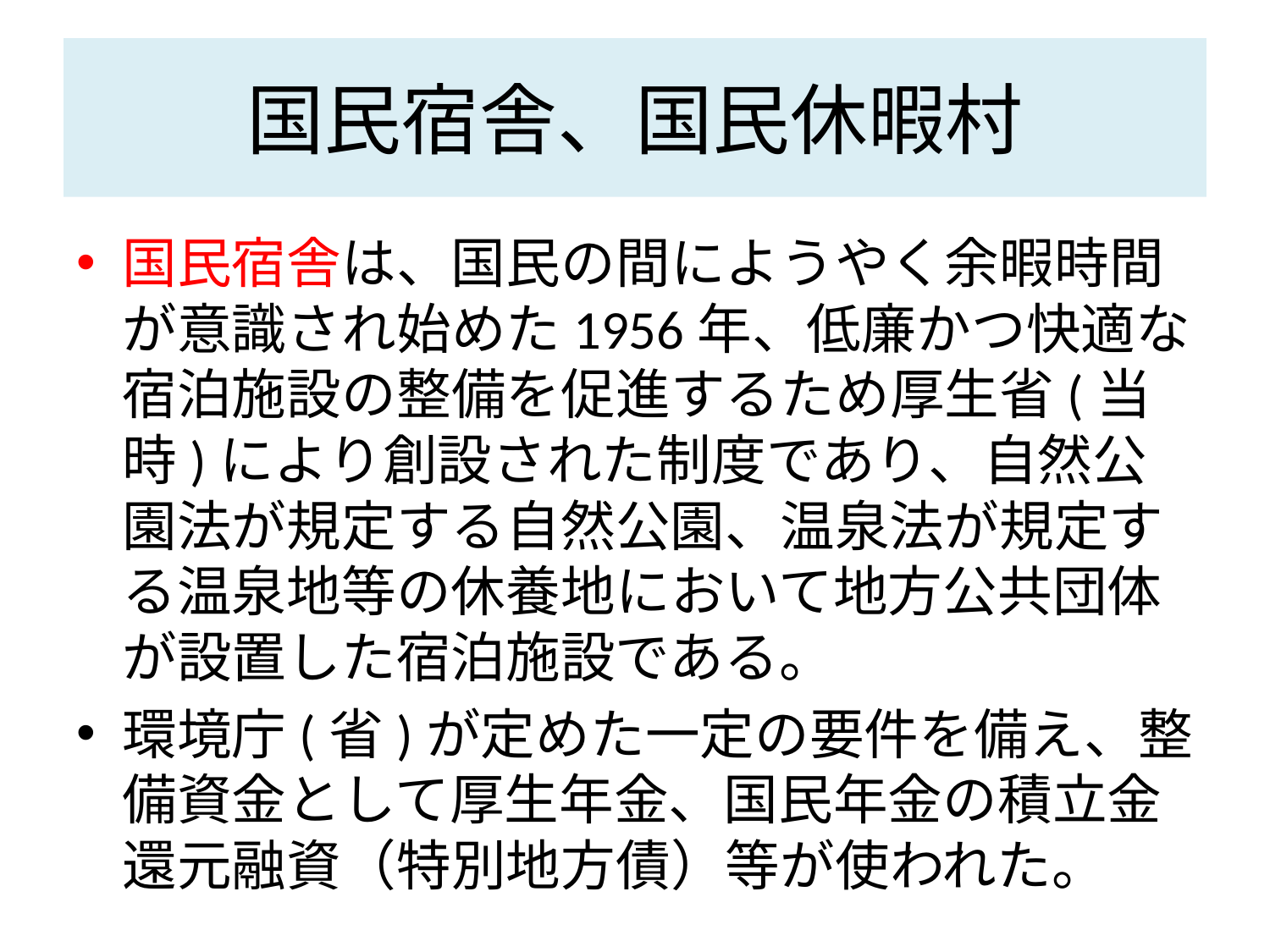

# 国民宿舎、国民休暇村
国民宿舎は、国民の間にようやく余暇時間が意識され始めた1956年、低廉かつ快適な宿泊施設の整備を促進するため厚生省(当時)により創設された制度であり、自然公園法が規定する自然公園、温泉法が規定する温泉地等の休養地において地方公共団体が設置した宿泊施設である。
環境庁(省)が定めた一定の要件を備え、整備資金として厚生年金、国民年金の積立金還元融資（特別地方債）等が使われた。